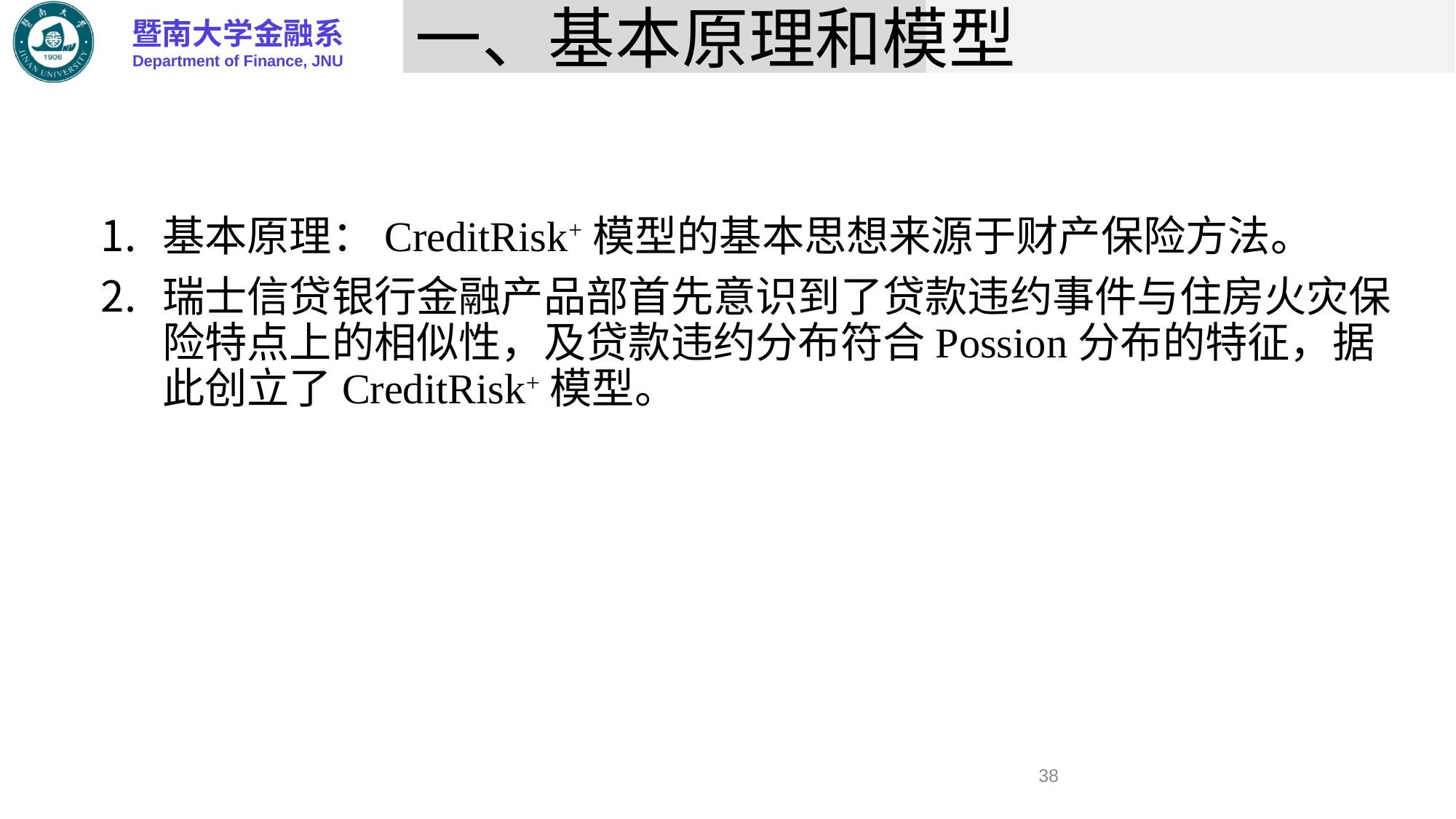

# 一、基本原理和模型
基本原理：CreditRisk+模型的基本思想来源于财产保险方法。
瑞士信贷银行金融产品部首先意识到了贷款违约事件与住房火灾保险特点上的相似性，及贷款违约分布符合Possion分布的特征，据此创立了CreditRisk+模型。
38